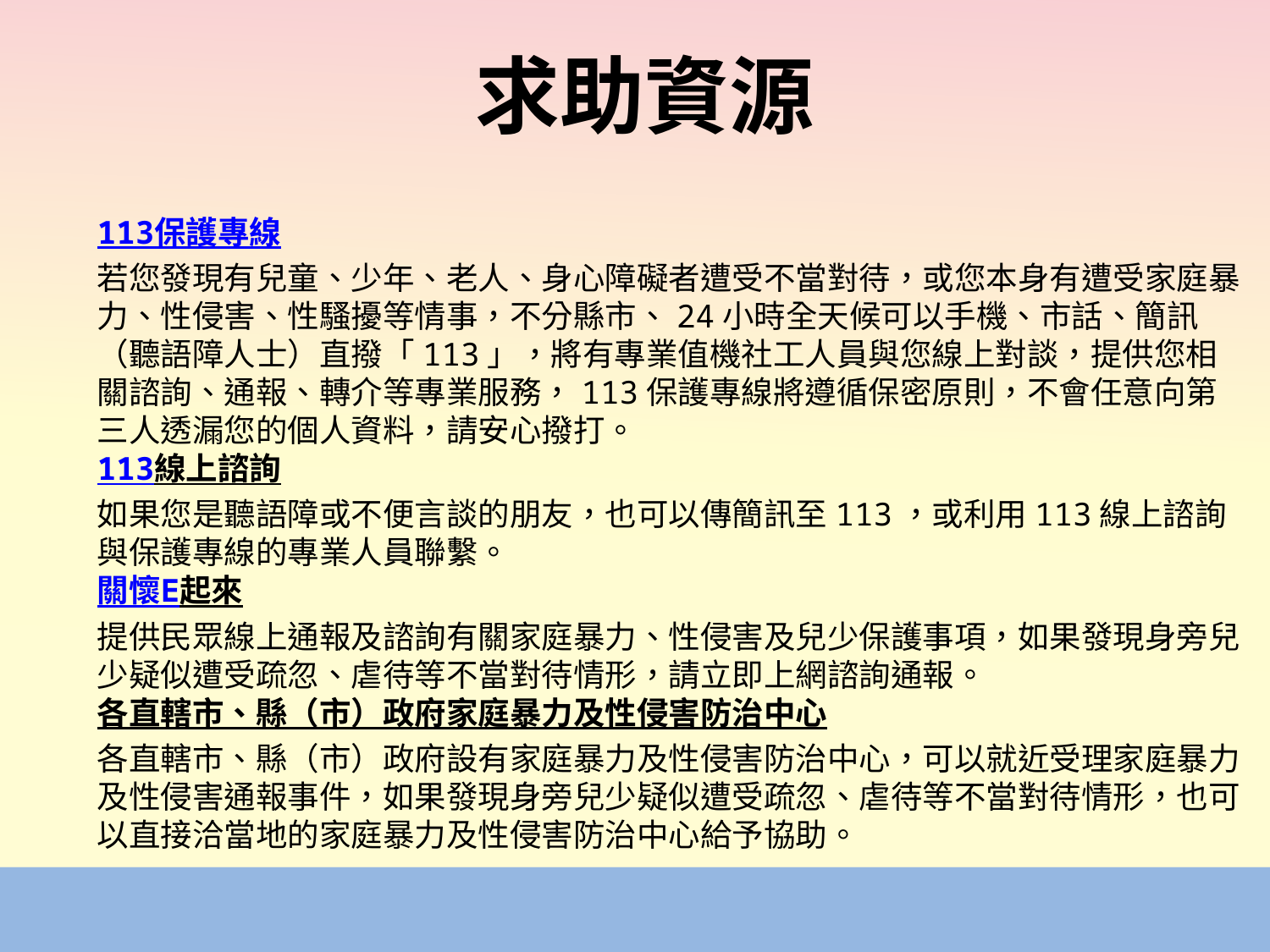

求助資源
113保護專線
若您發現有兒童、少年、老人、身心障礙者遭受不當對待，或您本身有遭受家庭暴力、性侵害、性騷擾等情事，不分縣市、24小時全天候可以手機、市話、簡訊（聽語障人士）直撥「113」，將有專業值機社工人員與您線上對談，提供您相關諮詢、通報、轉介等專業服務，113保護專線將遵循保密原則，不會任意向第三人透漏您的個人資料，請安心撥打。
113線上諮詢
如果您是聽語障或不便言談的朋友，也可以傳簡訊至113，或利用113線上諮詢與保護專線的專業人員聯繫。
關懷E起來
提供民眾線上通報及諮詢有關家庭暴力、性侵害及兒少保護事項，如果發現身旁兒少疑似遭受疏忽、虐待等不當對待情形，請立即上網諮詢通報。
各直轄市、縣（市）政府家庭暴力及性侵害防治中心
各直轄市、縣（市）政府設有家庭暴力及性侵害防治中心，可以就近受理家庭暴力及性侵害通報事件，如果發現身旁兒少疑似遭受疏忽、虐待等不當對待情形，也可以直接洽當地的家庭暴力及性侵害防治中心給予協助。